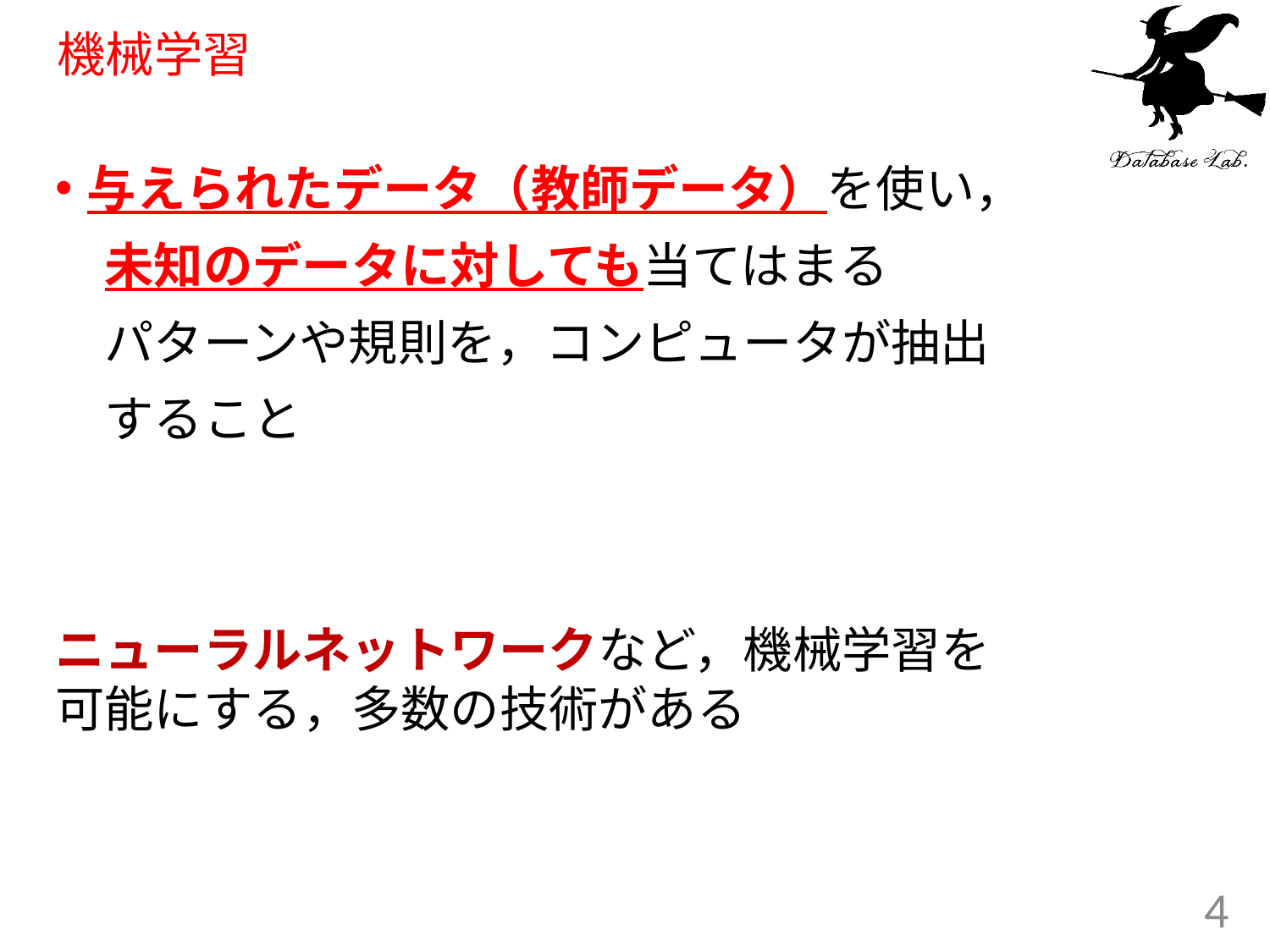

# 機械学習
与えられたデータ（教師データ）を使い，
　未知のデータに対しても当てはまる
　パターンや規則を，コンピュータが抽出
　すること

ニューラルネットワークなど，機械学習を可能にする，多数の技術がある
4